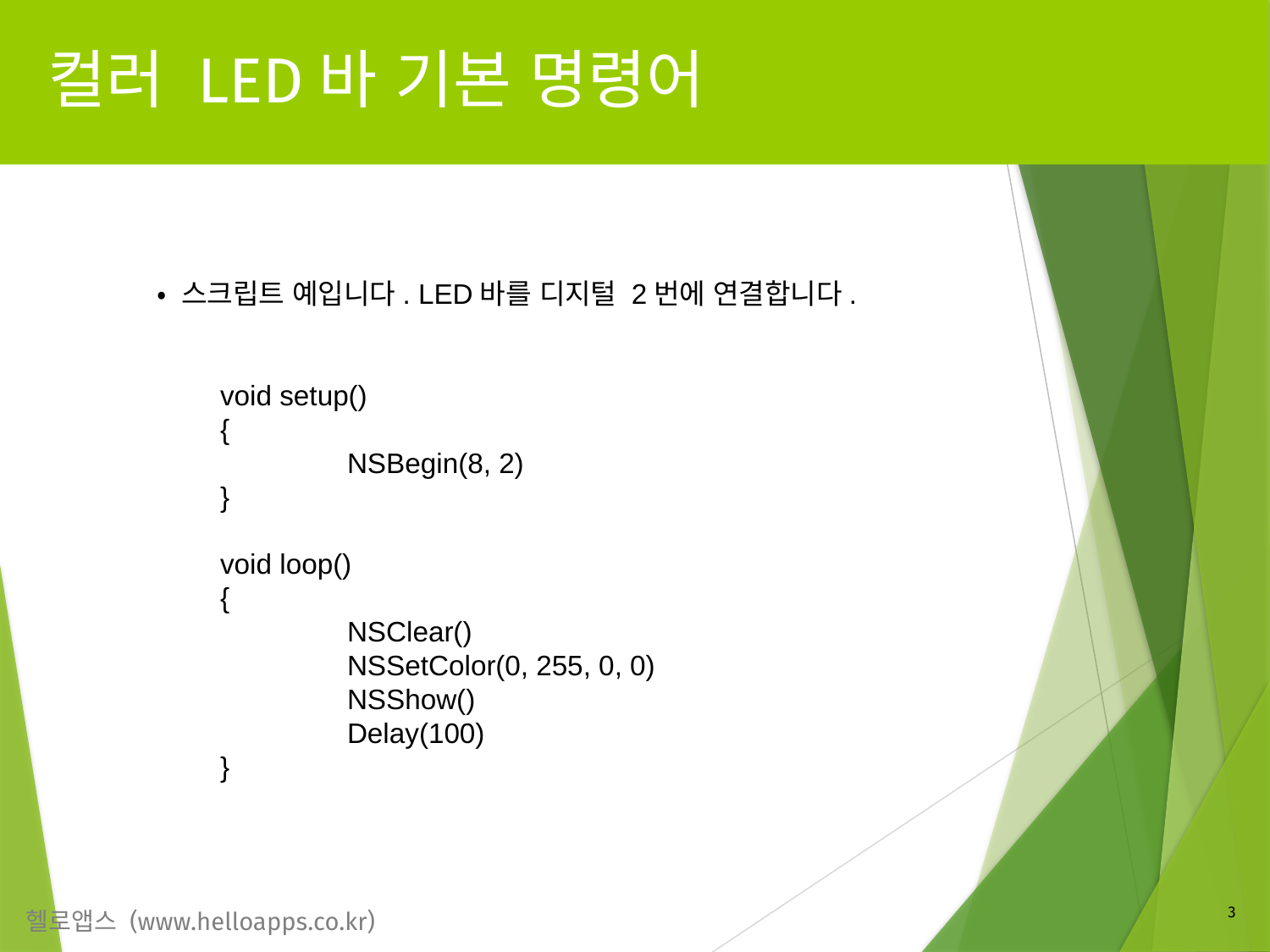

# 컬러 LED바 기본 명령어

• 스크립트 예입니다. LED바를 디지털 2번에 연결합니다.

        void setup()
        {
	        NSBegin(8, 2)
        }

        void loop()
        {
	        NSClear()
	        NSSetColor(0, 255, 0, 0)
	        NSShow()
	        Delay(100)
        }
3